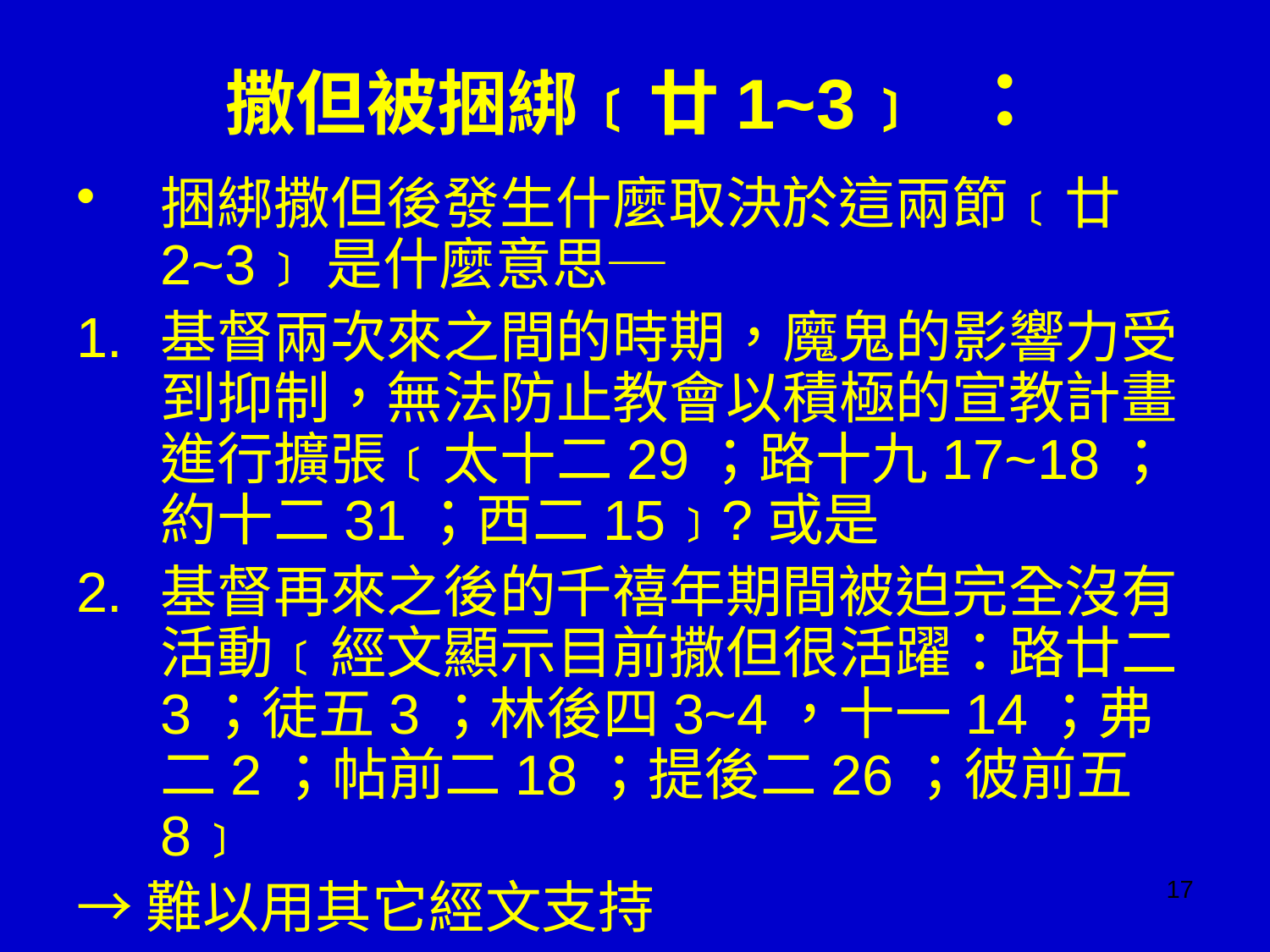

# 撒但被捆綁﹝廿1~3﹞ ：
捆綁撒但後發生什麼取決於這兩節﹝廿2~3﹞是什麼意思─
基督兩次來之間的時期，魔鬼的影響力受到抑制，無法防止教會以積極的宣教計畫進行擴張﹝太十二29；路十九17~18；約十二31；西二15﹞?或是
基督再來之後的千禧年期間被迫完全沒有活動﹝經文顯示目前撒但很活躍：路廿二3；徒五3；林後四3~4，十一14；弗二2；帖前二18；提後二26；彼前五8﹞
→難以用其它經文支持
17